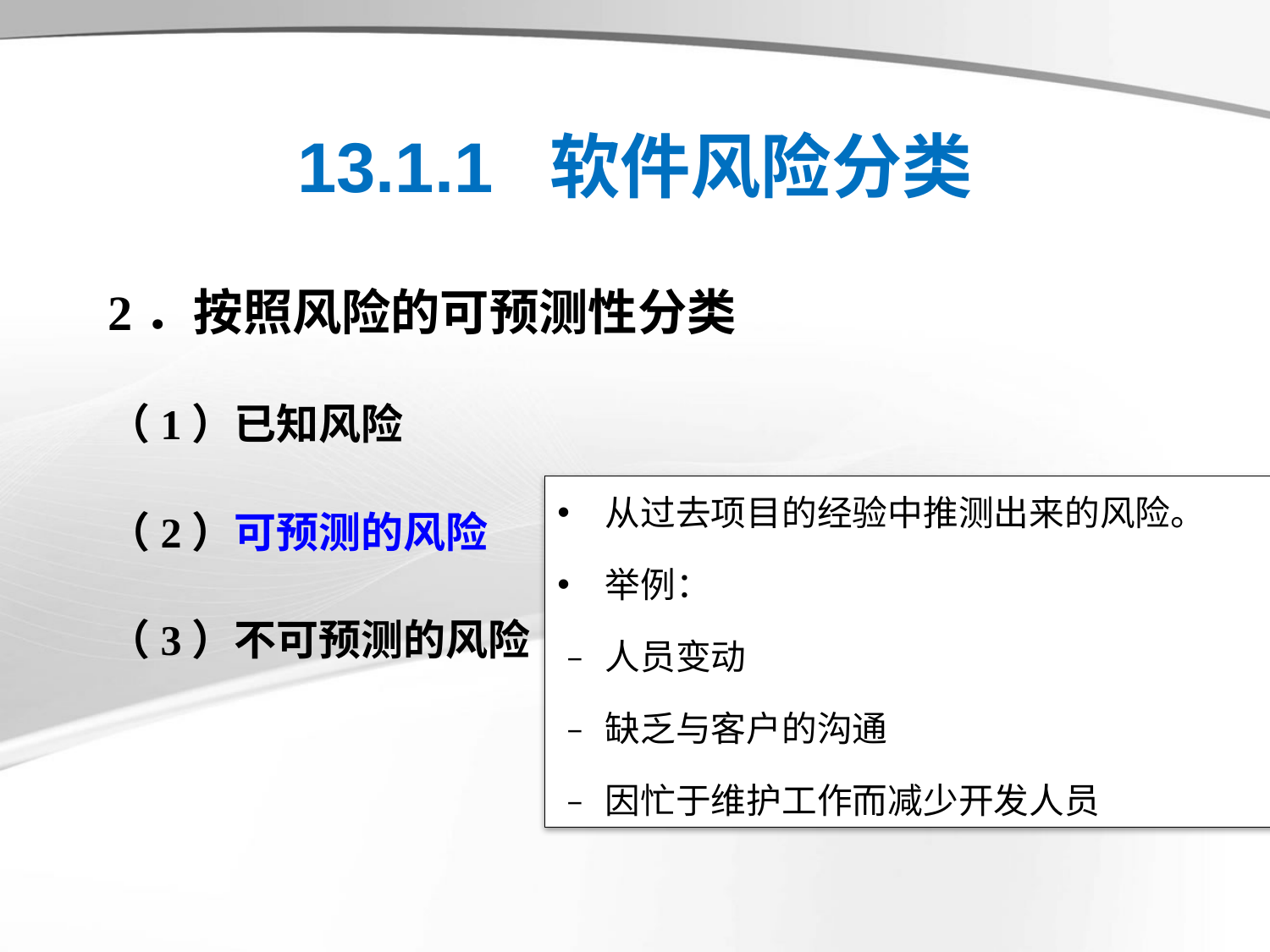

# 13.1.1  软件风险分类
2．按照风险的可预测性分类
（1）已知风险
（2）可预测的风险
（3）不可预测的风险

从过去项目的经验中推测出来的风险。
举例：
人员变动
缺乏与客户的沟通
因忙于维护工作而减少开发人员